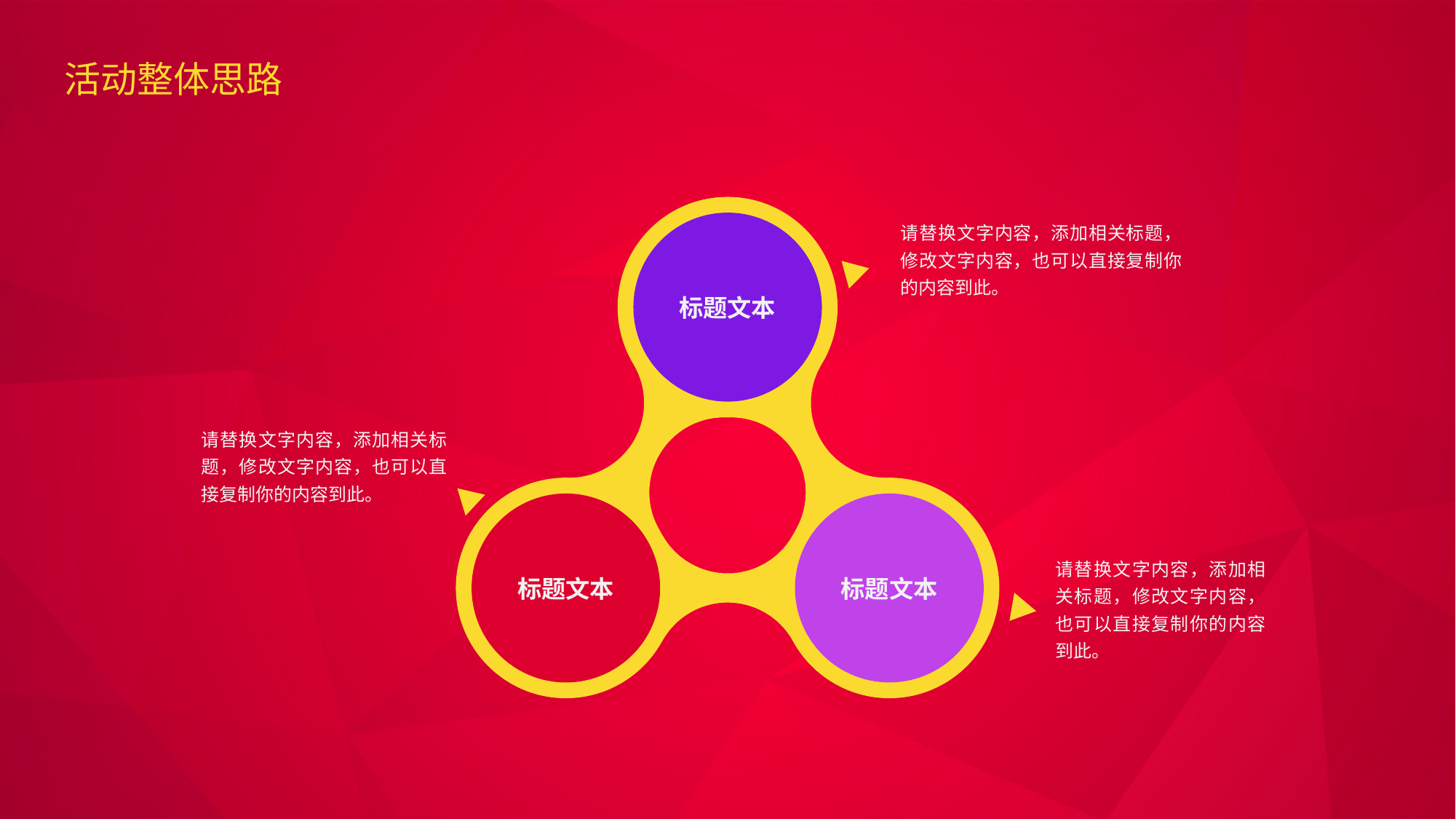

活动整体思路

请替换文字内容，添加相关标题，修改文字内容，也可以直接复制你的内容到此。

标题文本
请替换文字内容，添加相关标题，修改文字内容，也可以直接复制你的内容到此。

请替换文字内容，添加相关标题，修改文字内容，也可以直接复制你的内容到此。
标题文本
标题文本